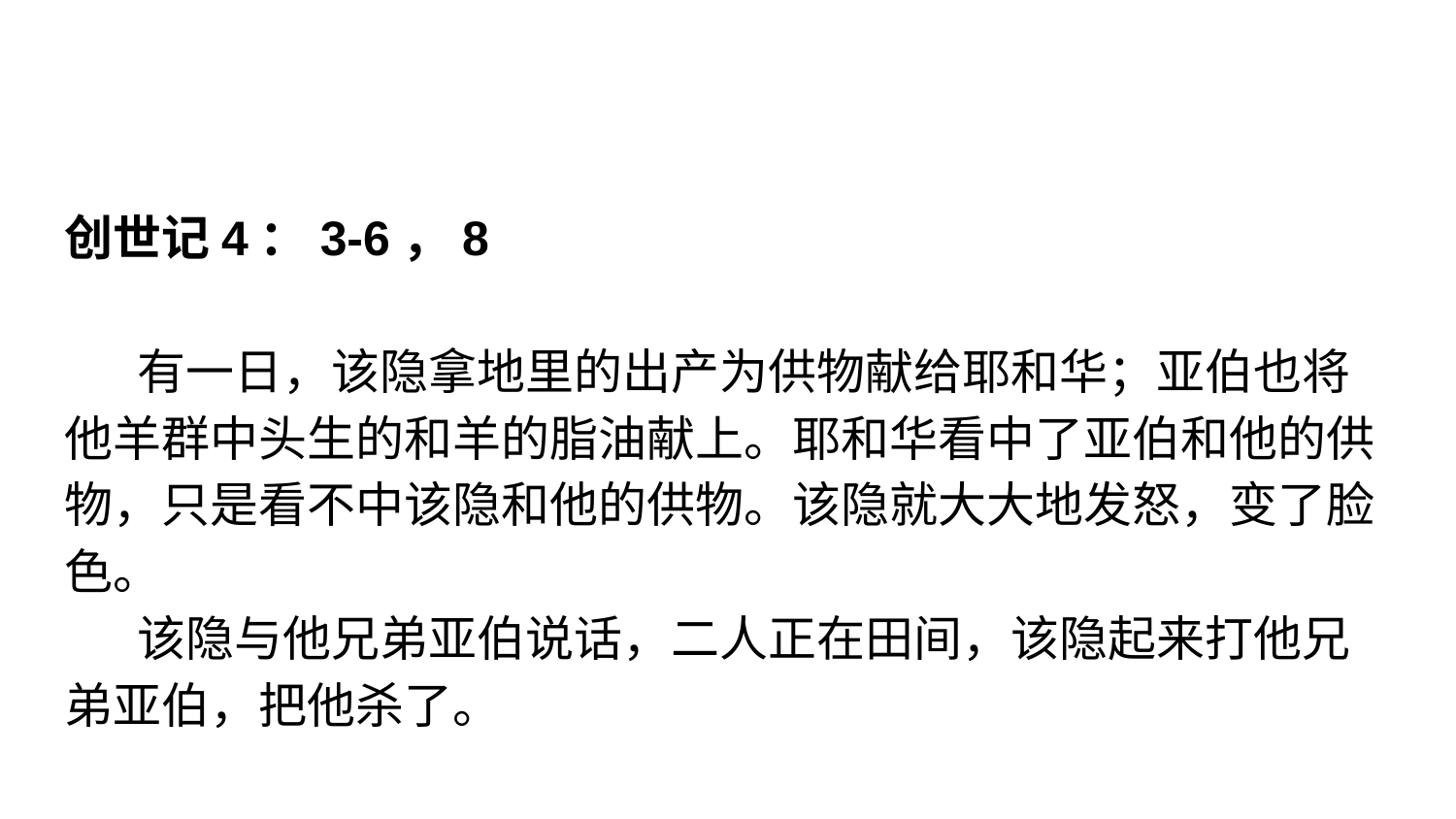

#
创世记4：3-6，8

有一日，该隐拿地里的出产为供物献给耶和华；亚伯也将他羊群中头生的和羊的脂油献上。耶和华看中了亚伯和他的供物，只是看不中该隐和他的供物。该隐就大大地发怒，变了脸色。
该隐与他兄弟亚伯说话，二人正在田间，该隐起来打他兄弟亚伯，把他杀了。